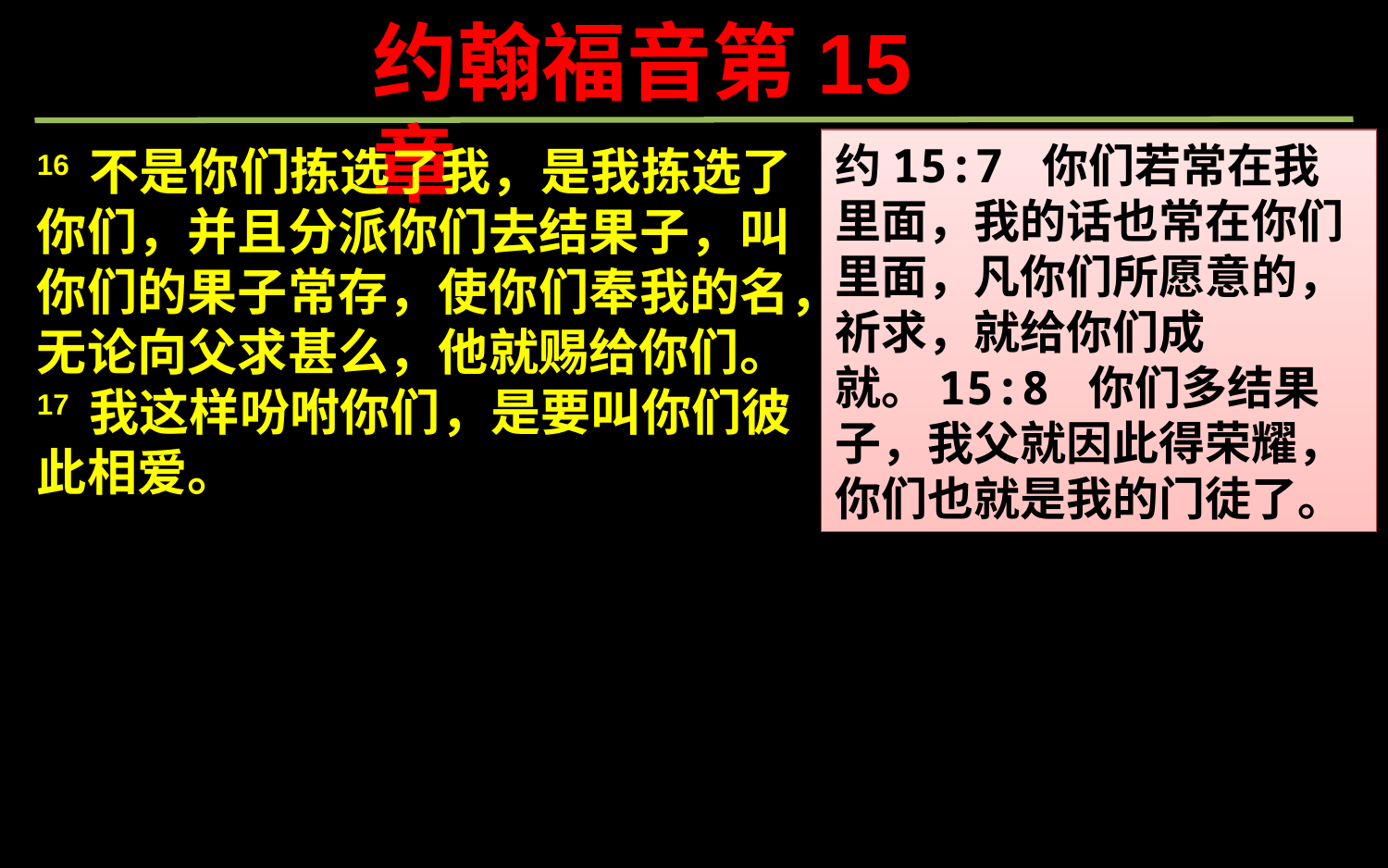

约翰福音第15章
约15:7 你们若常在我里面，我的话也常在你们里面，凡你们所愿意的，祈求，就给你们成就。15:8 你们多结果子，我父就因此得荣耀，你们也就是我的门徒了。
16 不是你们拣选了我，是我拣选了你们，并且分派你们去结果子，叫你们的果子常存，使你们奉我的名，无论向父求甚么，他就赐给你们。
17 我这样吩咐你们，是要叫你们彼此相爱。